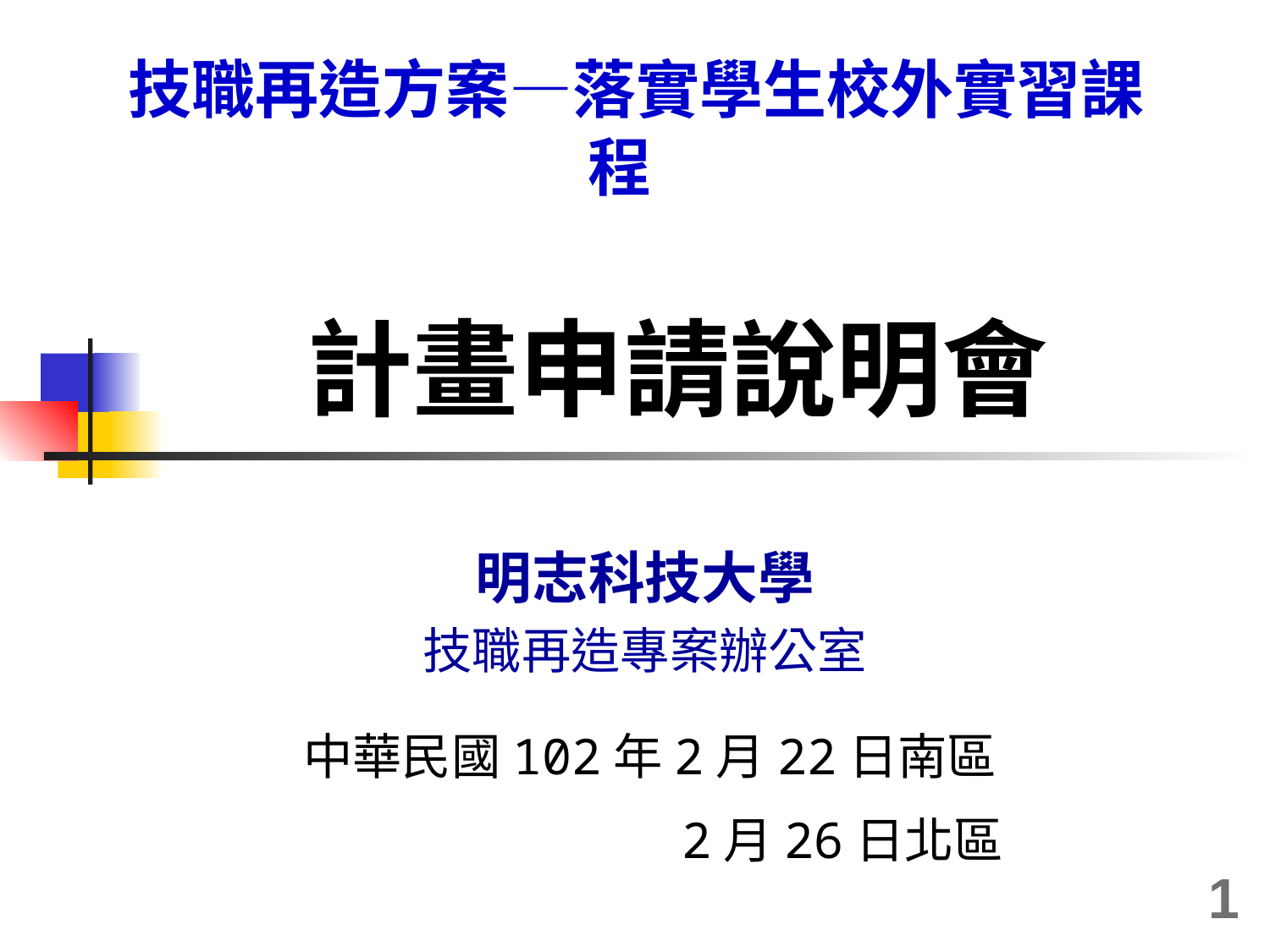

技職再造方案—落實學生校外實習課程
# 計畫申請說明會
明志科技大學
技職再造專案辦公室
中華民國102年2月22日南區
             2月26日北區
1